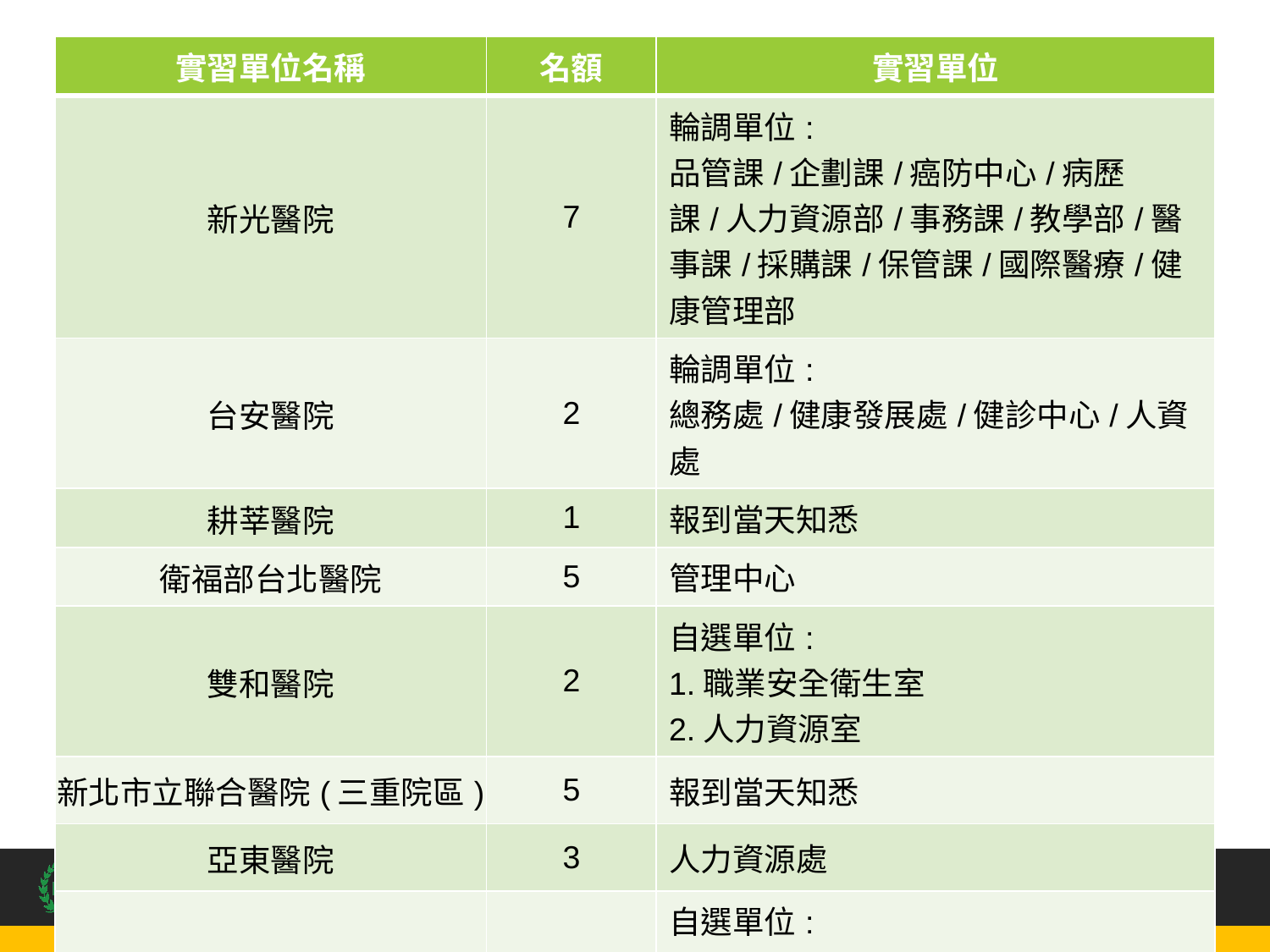

# 實習單位名單(3/4)
| 實習單位名稱 | 名額 | 實習單位 |
| --- | --- | --- |
| 新光醫院 | 7 | 輪調單位: 品管課/企劃課/癌防中心/病歷課/人力資源部/事務課/教學部/醫事課/採購課/保管課/國際醫療/健康管理部 |
| 台安醫院 | 2 | 輪調單位: 總務處/健康發展處/健診中心/人資處 |
| 耕莘醫院 | 1 | 報到當天知悉 |
| 衛福部台北醫院 | 5 | 管理中心 |
| 雙和醫院 | 2 | 自選單位: 1.職業安全衛生室 2.人力資源室 |
| 新北市立聯合醫院(三重院區) | 5 | 報到當天知悉 |
| 亞東醫院 | 3 | 人力資源處 |
| 萬芳醫院 | 3 | 自選單位: 醫品部(1名)/事業發展部(1名 醫事室門診組(1名) |